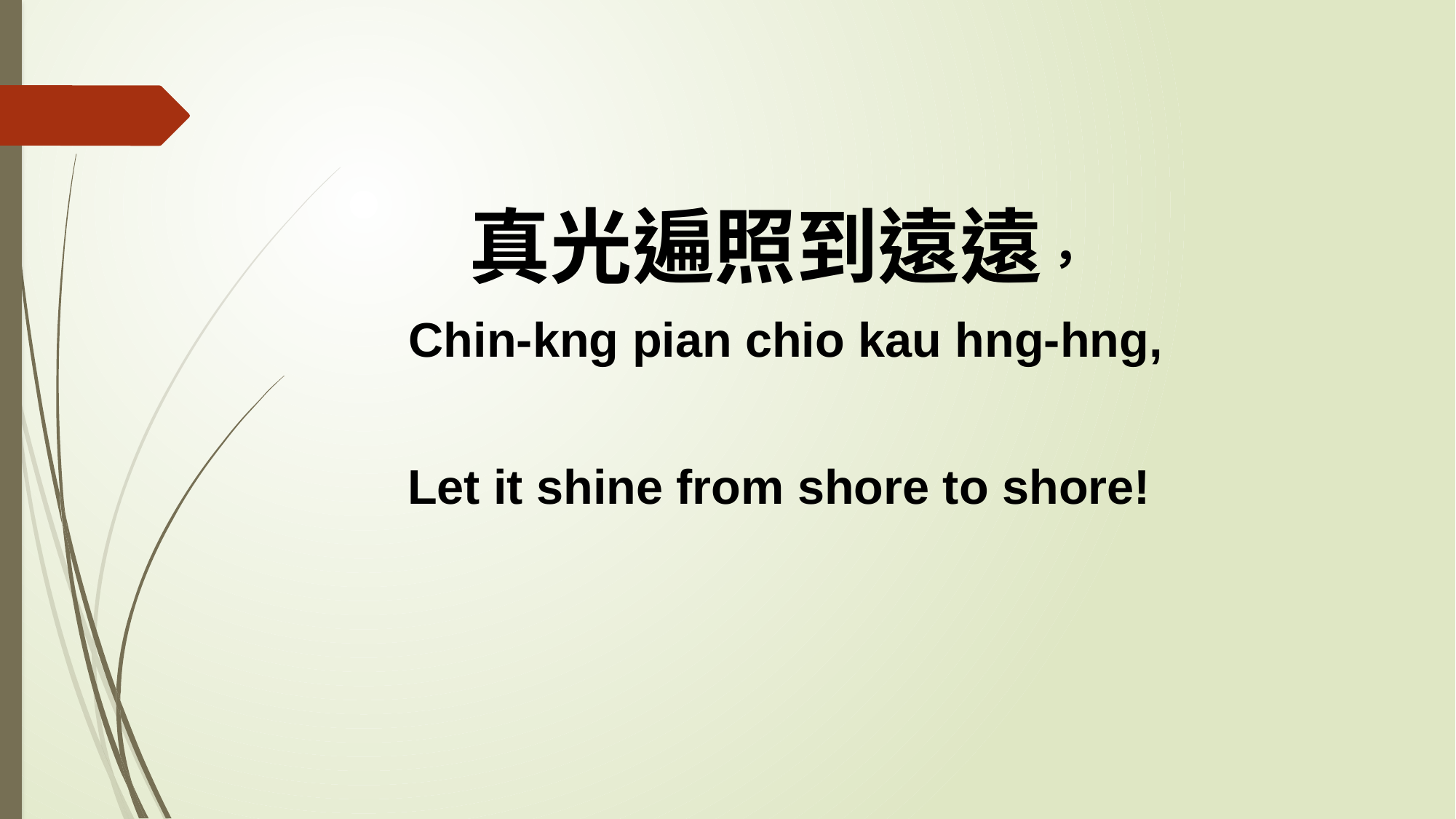

真光遍照到遠遠，
 Chin-kng pian chio kau hng-hng,

Let it shine from shore to shore!